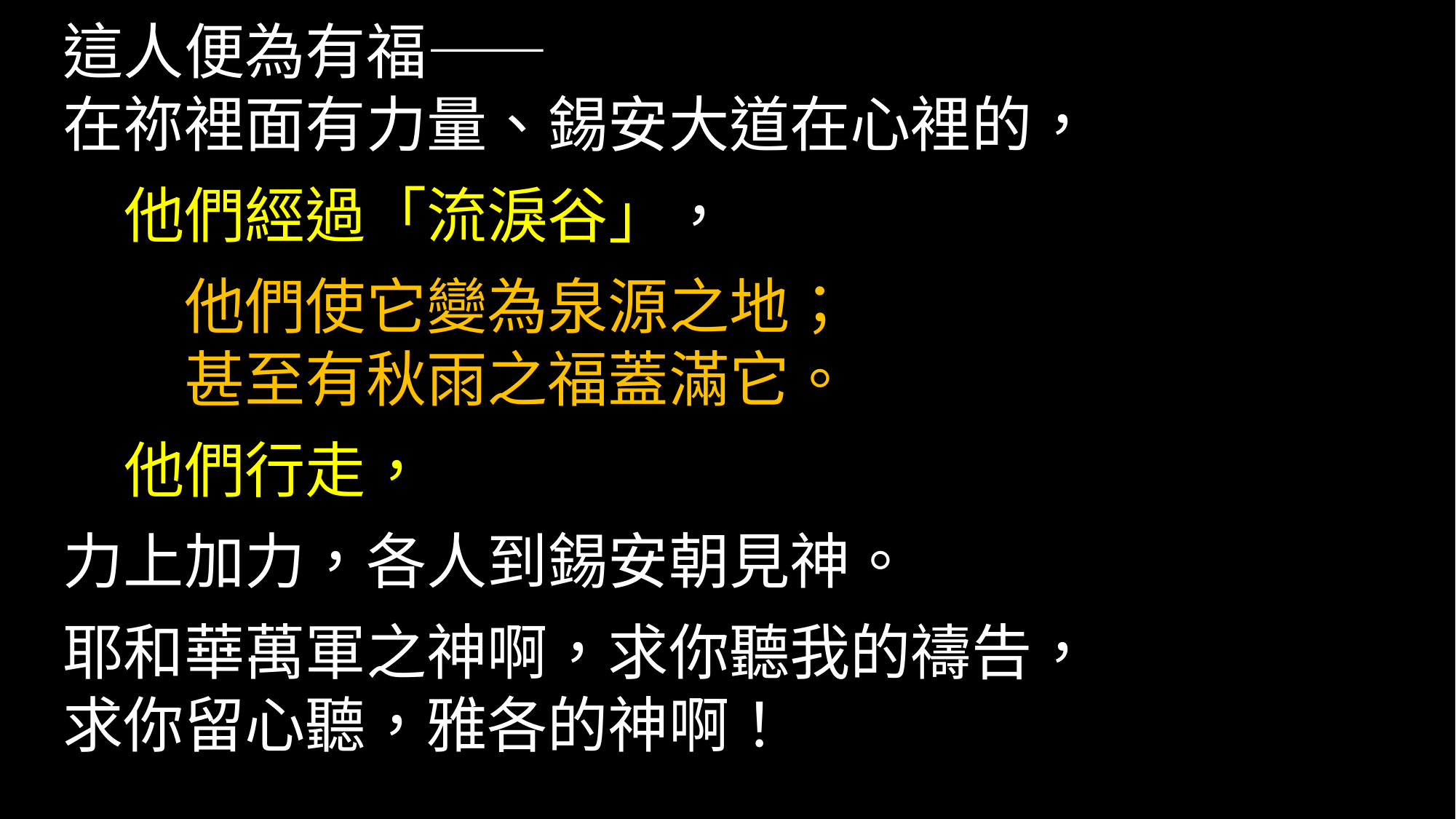

這人便為有福——
在祢裡面有力量、錫安大道在心裡的，
　他們經過「流淚谷」，
　　他們使它變為泉源之地；
　　甚至有秋雨之福蓋滿它。
　他們行走，
力上加力，各人到錫安朝見神。
耶和華萬軍之神啊，求你聽我的禱告，
求你留心聽，雅各的神啊！